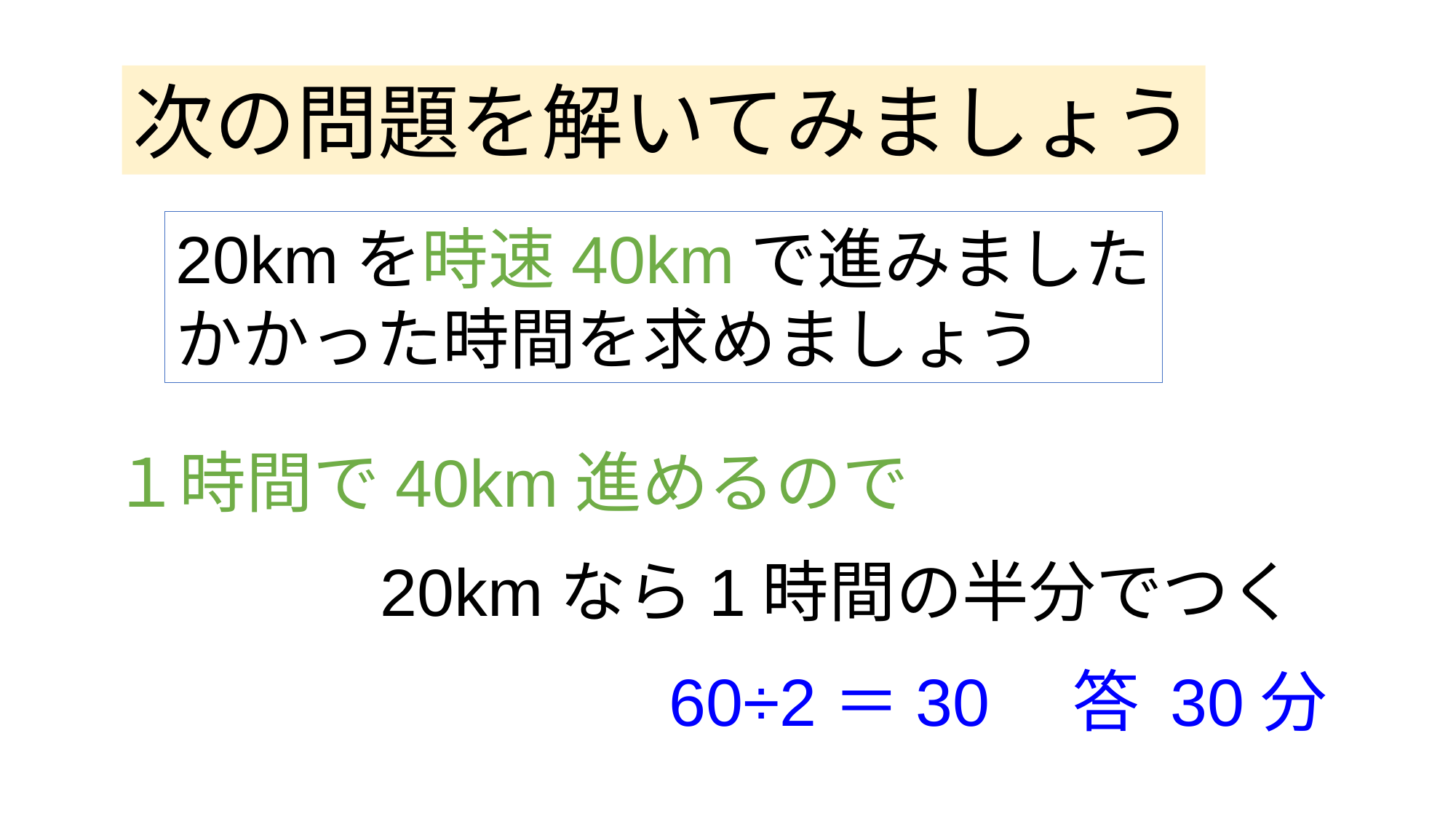

次の問題を解いてみましょう
20kmを時速40kmで進みました
かかった時間を求めましょう
１時間で40km進めるので
20kmなら1時間の半分でつく
60÷2＝30　答 30分